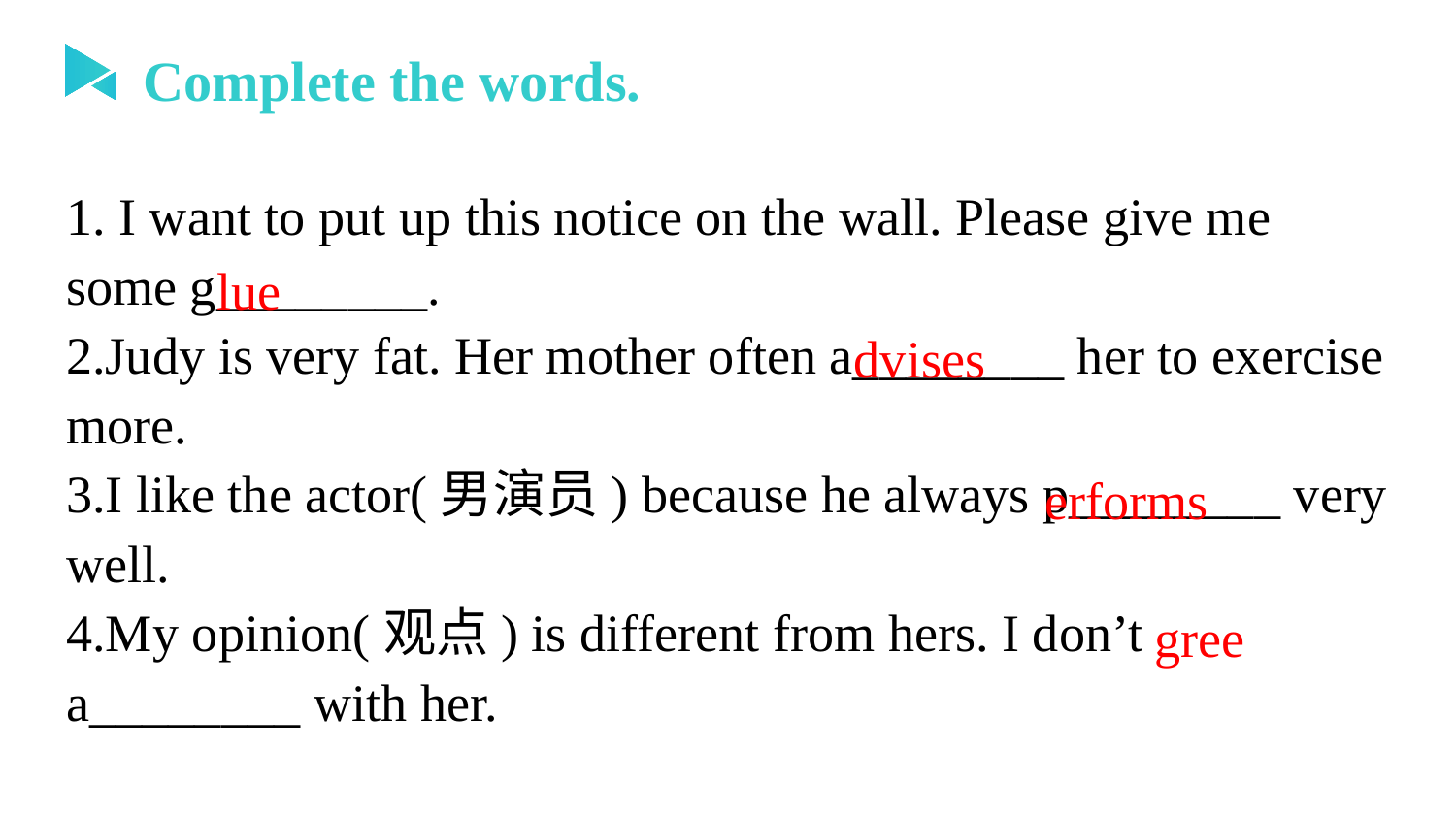

Complete the words.

1. I want to put up this notice on the wall. Please give me some g________.
2.Judy is very fat. Her mother often a________ her to exercise more.
3.I like the actor(男演员) because he always p________ very well.
4.My opinion(观点) is different from hers. I don’t a________ with her.
lue
dvises
erforms
gree